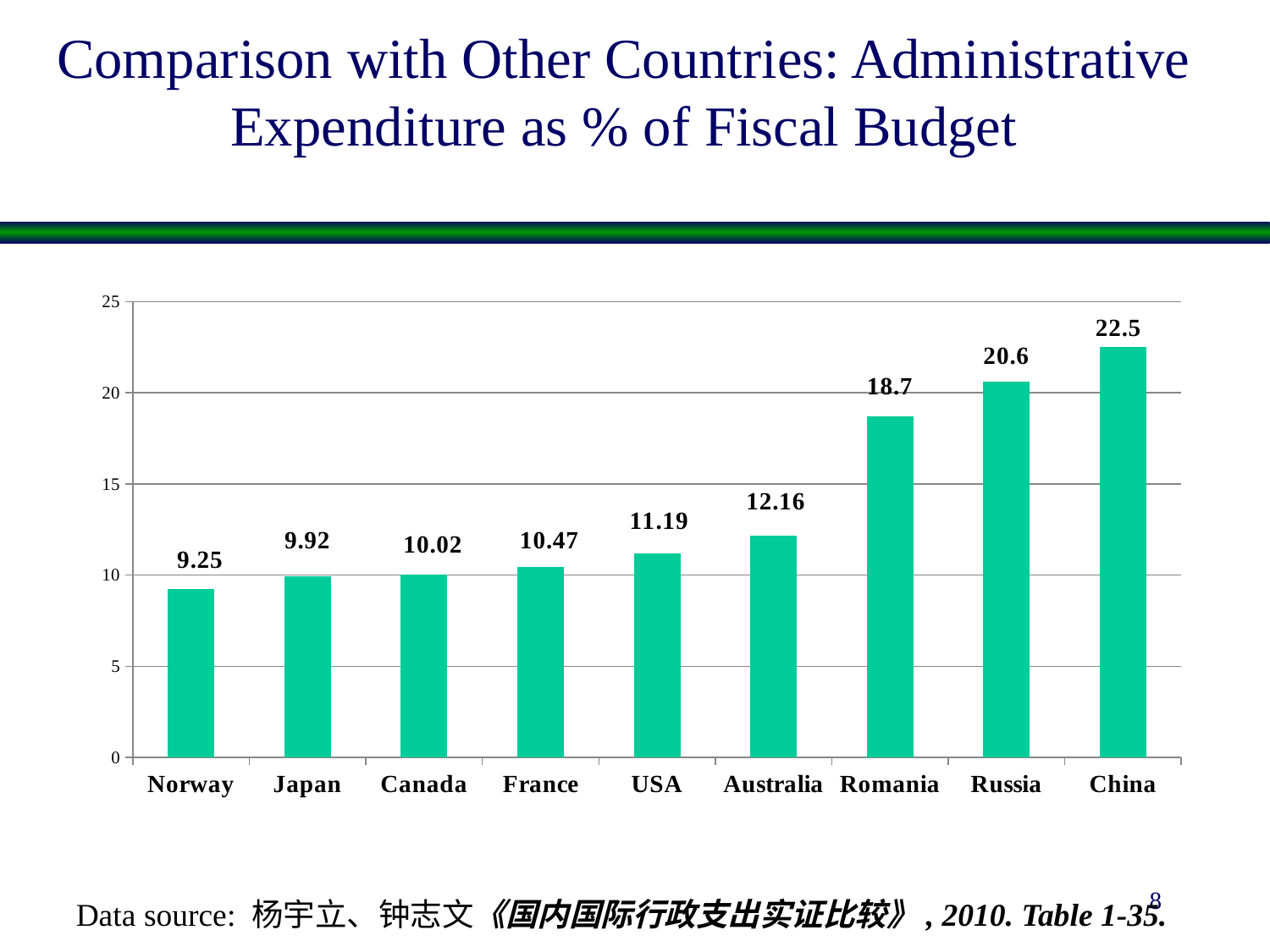

# Comparison with Other Countries: Administrative Expenditure as % of Fiscal Budget

### Chart

| Category |  |
|---|---|
| Norway | 9.25 |
| Japan | 9.92 |
| Canada | 10.02 |
| France | 10.47 |
| USA | 11.19 |
| Australia | 12.16 |
| Romania | 18.7 |
| Russia | 20.6 |
| China | 22.5 |
8
Data source: 杨宇立、钟志文《国内国际行政支出实证比较》, 2010. Table 1-35.